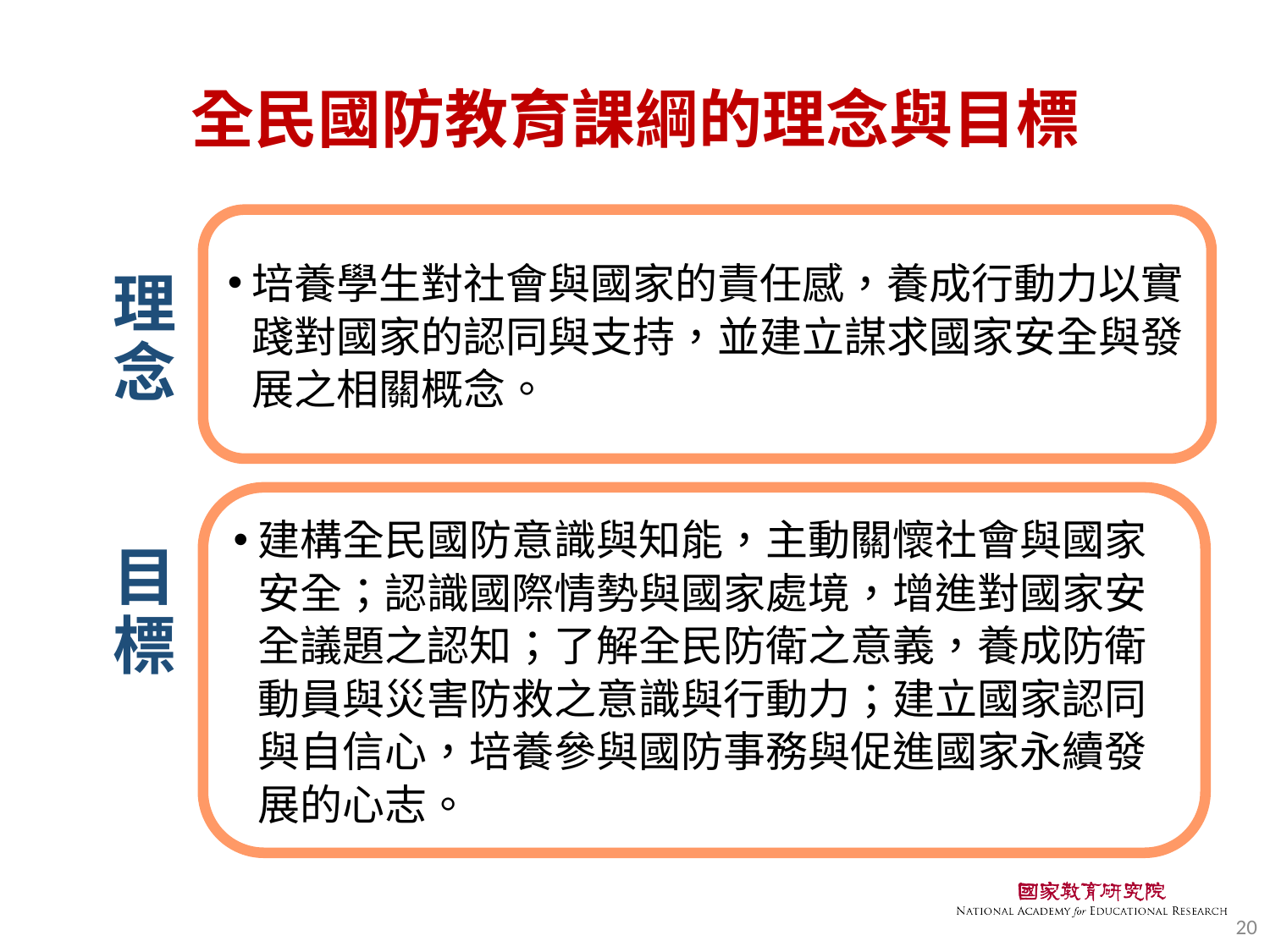

# 全民國防教育課綱的理念與目標
培養學生對社會與國家的責任感，養成行動力以實踐對國家的認同與支持，並建立謀求國家安全與發展之相關概念。

理念
建構全民國防意識與知能，主動關懷社會與國家安全；認識國際情勢與國家處境，增進對國家安全議題之認知；了解全民防衛之意義，養成防衛動員與災害防救之意識與行動力；建立國家認同與自信心，培養參與國防事務與促進國家永續發展的心志。
目標
20